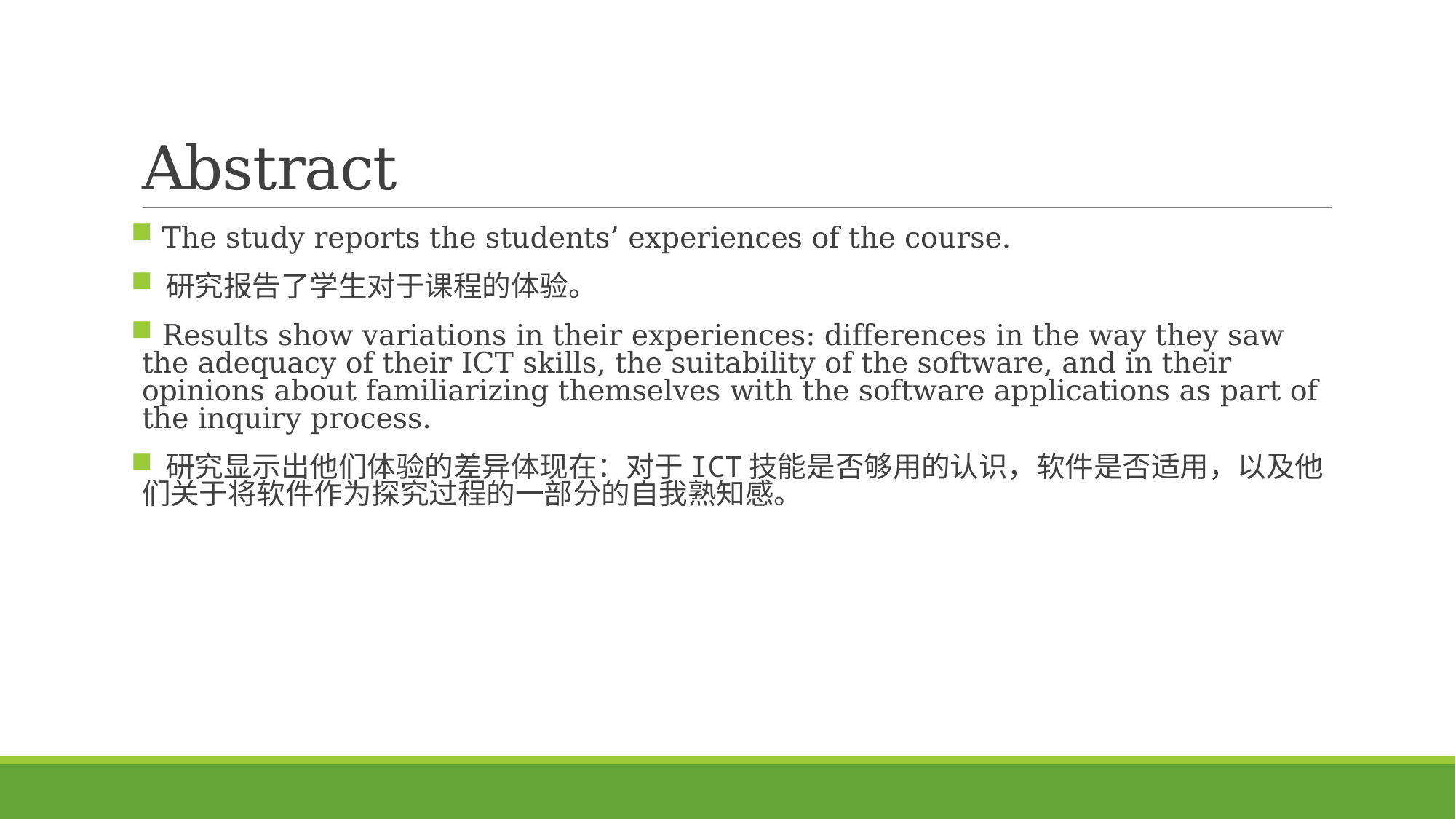

# Abstract
 The study reports the students’ experiences of the course.
 研究报告了学生对于课程的体验。
 Results show variations in their experiences: differences in the way they saw the adequacy of their ICT skills, the suitability of the software, and in their opinions about familiarizing themselves with the software applications as part of the inquiry process.
 研究显示出他们体验的差异体现在：对于ICT技能是否够用的认识，软件是否适用，以及他们关于将软件作为探究过程的一部分的自我熟知感。